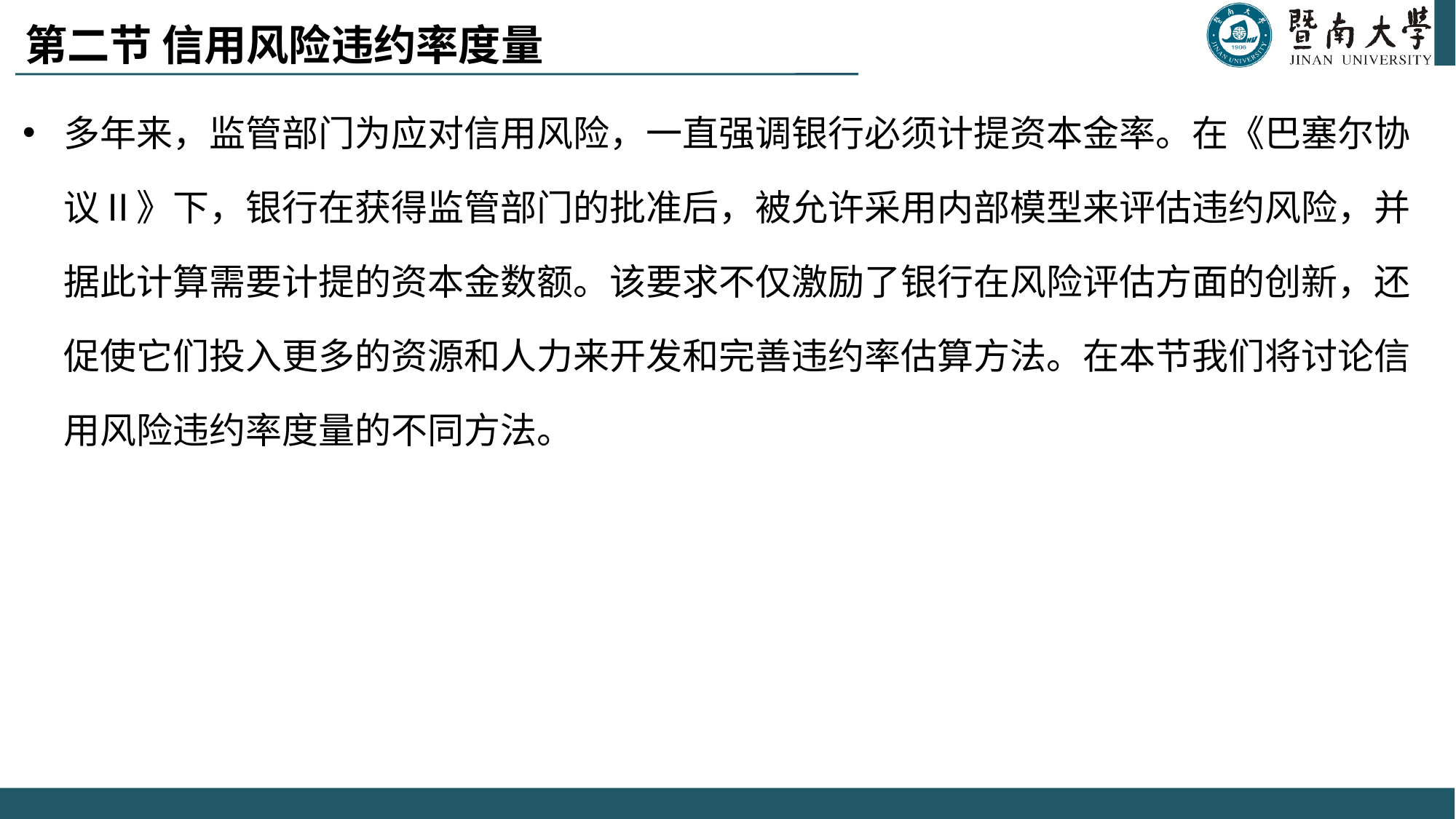

# 第二节 信用风险违约率度量
多年来，监管部门为应对信用风险，一直强调银行必须计提资本金率。在《巴塞尔协议Ⅱ》下，银行在获得监管部门的批准后，被允许采用内部模型来评估违约风险，并据此计算需要计提的资本金数额。该要求不仅激励了银行在风险评估方面的创新，还促使它们投入更多的资源和人力来开发和完善违约率估算方法。在本节我们将讨论信用风险违约率度量的不同方法。